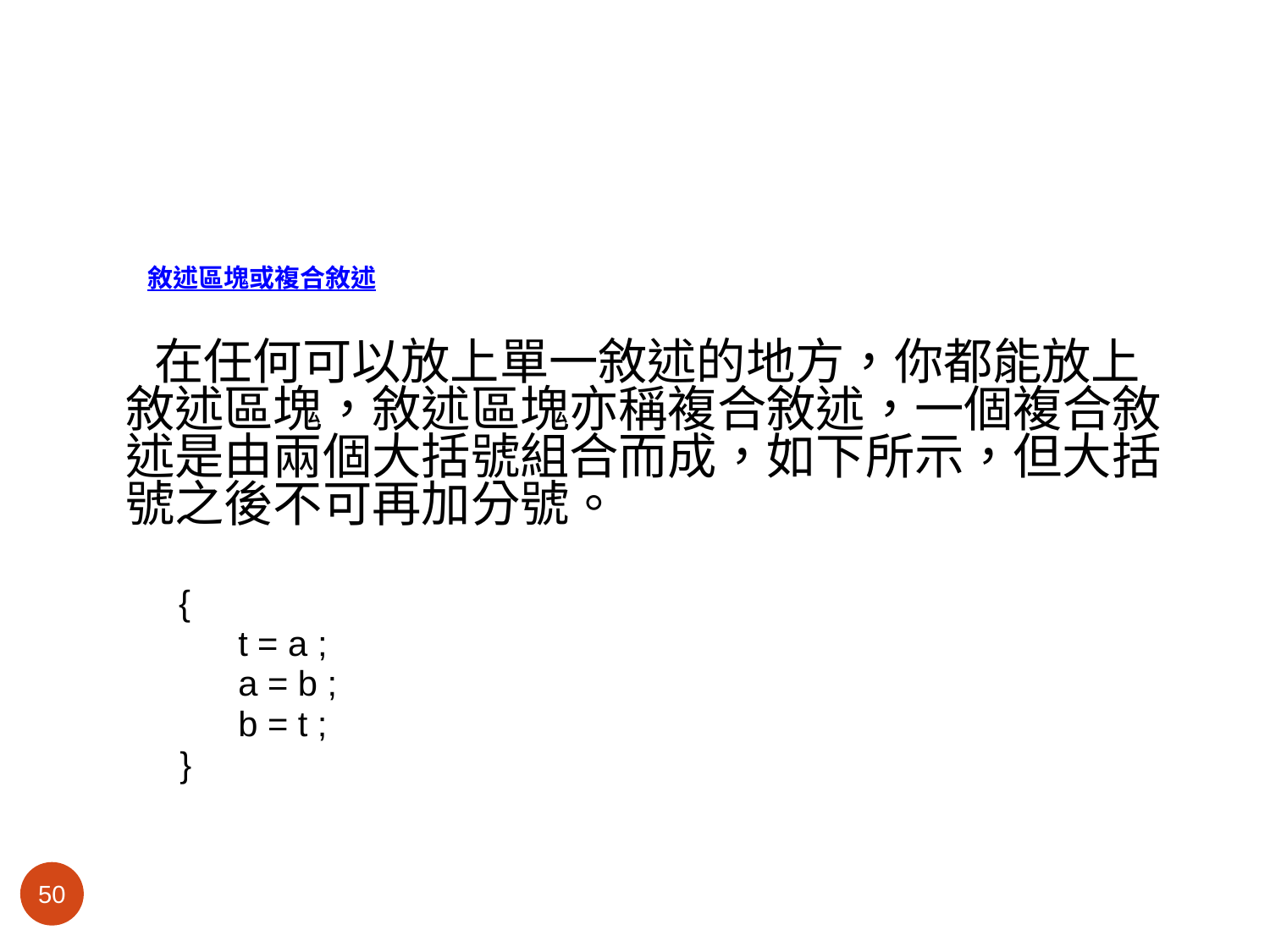

# 敘述區塊或複合敘述

     在任何可以放上單一敘述的地方，你都能放上敘述區塊，敘述區塊亦稱複合敘述，一個複合敘述是由兩個大括號組合而成，如下所示，但大括號之後不可再加分號。

 {
       t = a ;
       a = b ;
       b = t ;
 }

50